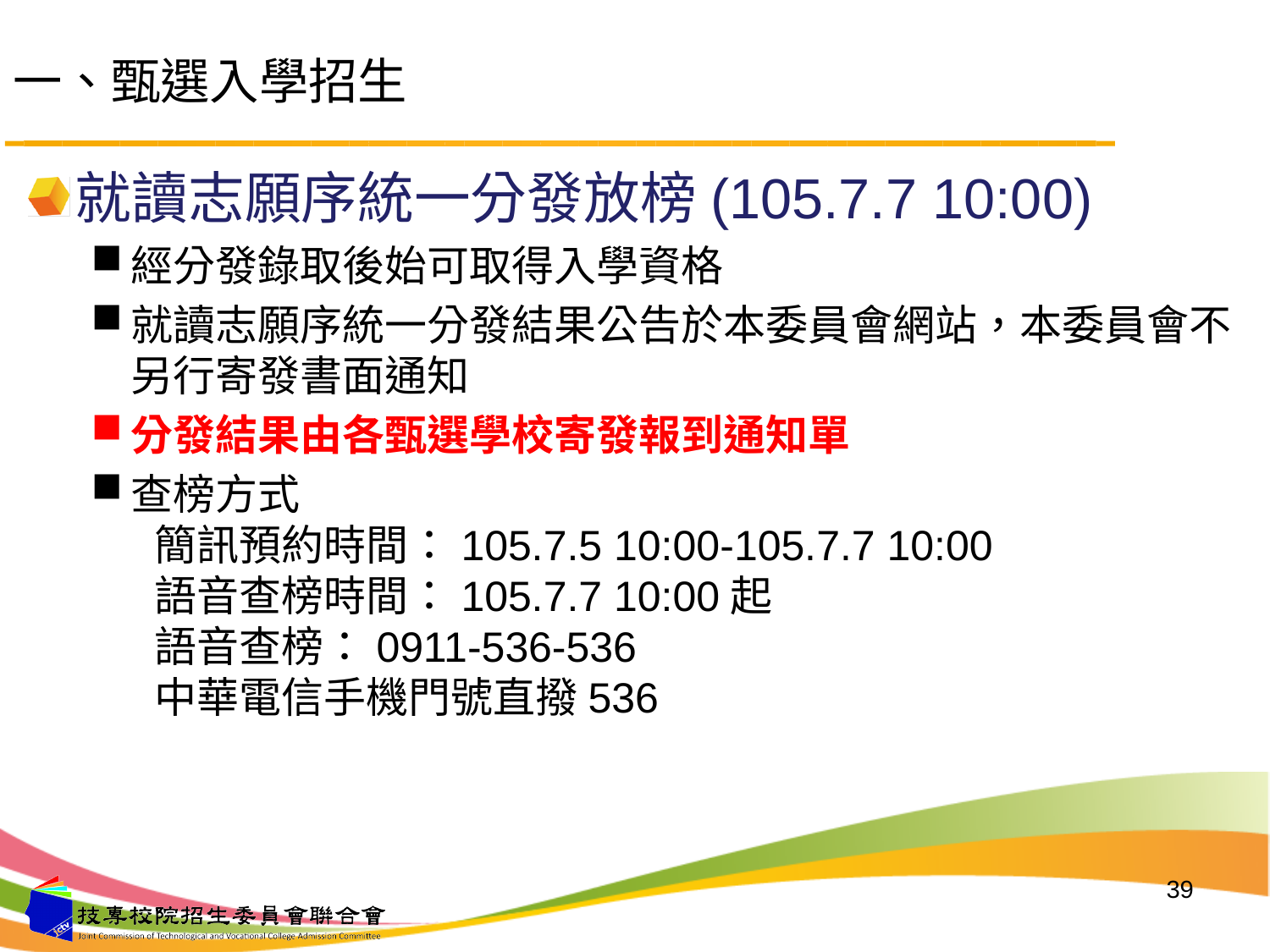

# 一、甄選入學招生
就讀志願序統一分發放榜(105.7.7 10:00)
經分發錄取後始可取得入學資格
就讀志願序統一分發結果公告於本委員會網站，本委員會不另行寄發書面通知
分發結果由各甄選學校寄發報到通知單
查榜方式
簡訊預約時間：105.7.5 10:00-105.7.7 10:00
語音查榜時間：105.7.7 10:00起
語音查榜：0911-536-536
中華電信手機門號直撥536

39